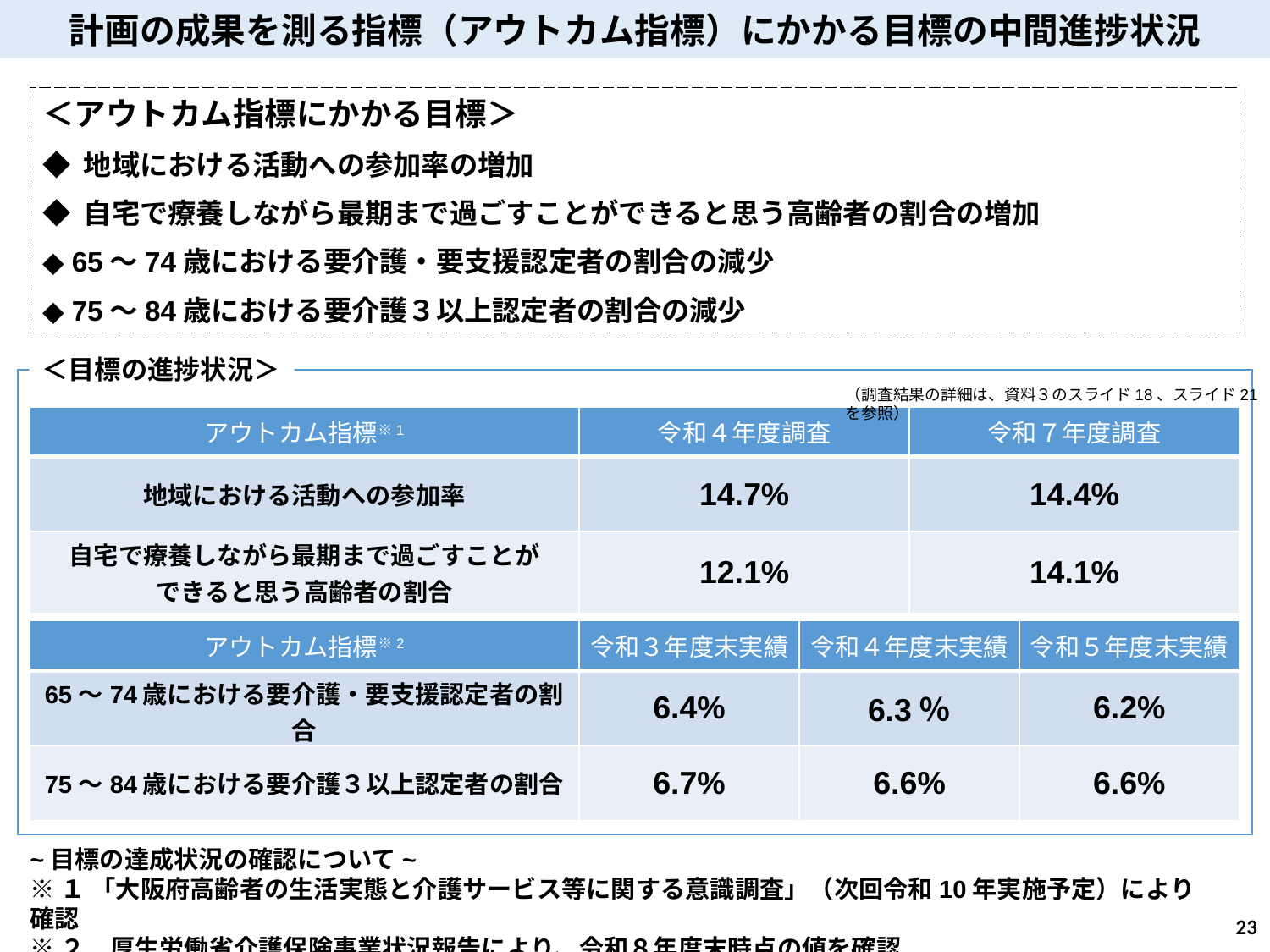

計画の成果を測る指標（アウトカム指標）にかかる目標の中間進捗状況
＜アウトカム指標にかかる目標＞

◆ 地域における活動への参加率の増加

◆ 自宅で療養しながら最期まで過ごすことができると思う高齢者の割合の増加

◆ 65～74歳における要介護・要支援認定者の割合の減少

◆ 75～84歳における要介護３以上認定者の割合の減少
＜目標の進捗状況＞

（調査結果の詳細は、資料３のスライド18、スライド21を参照）
| アウトカム指標※1 | 令和４年度調査 | 令和７年度調査 |
| --- | --- | --- |
| 地域における活動への参加率 | 14.7% | 14.4% |
| 自宅で療養しながら最期まで過ごすことが できると思う高齢者の割合 | 12.1% | 14.1% |
| アウトカム指標※2 | 令和３年度末実績 | 令和４年度末実績 | 令和５年度末実績 |
| --- | --- | --- | --- |
| 65～74歳における要介護・要支援認定者の割合 | 6.4% | 6.3％ | 6.2% |
| 75～84歳における要介護３以上認定者の割合 | 6.7% | 6.6% | 6.6% |
~目標の達成状況の確認について~
※１ 「大阪府高齢者の生活実態と介護サービス等に関する意識調査」（次回令和10年実施予定）により確認
※２　厚生労働省介護保険事業状況報告により、令和８年度末時点の値を確認
23